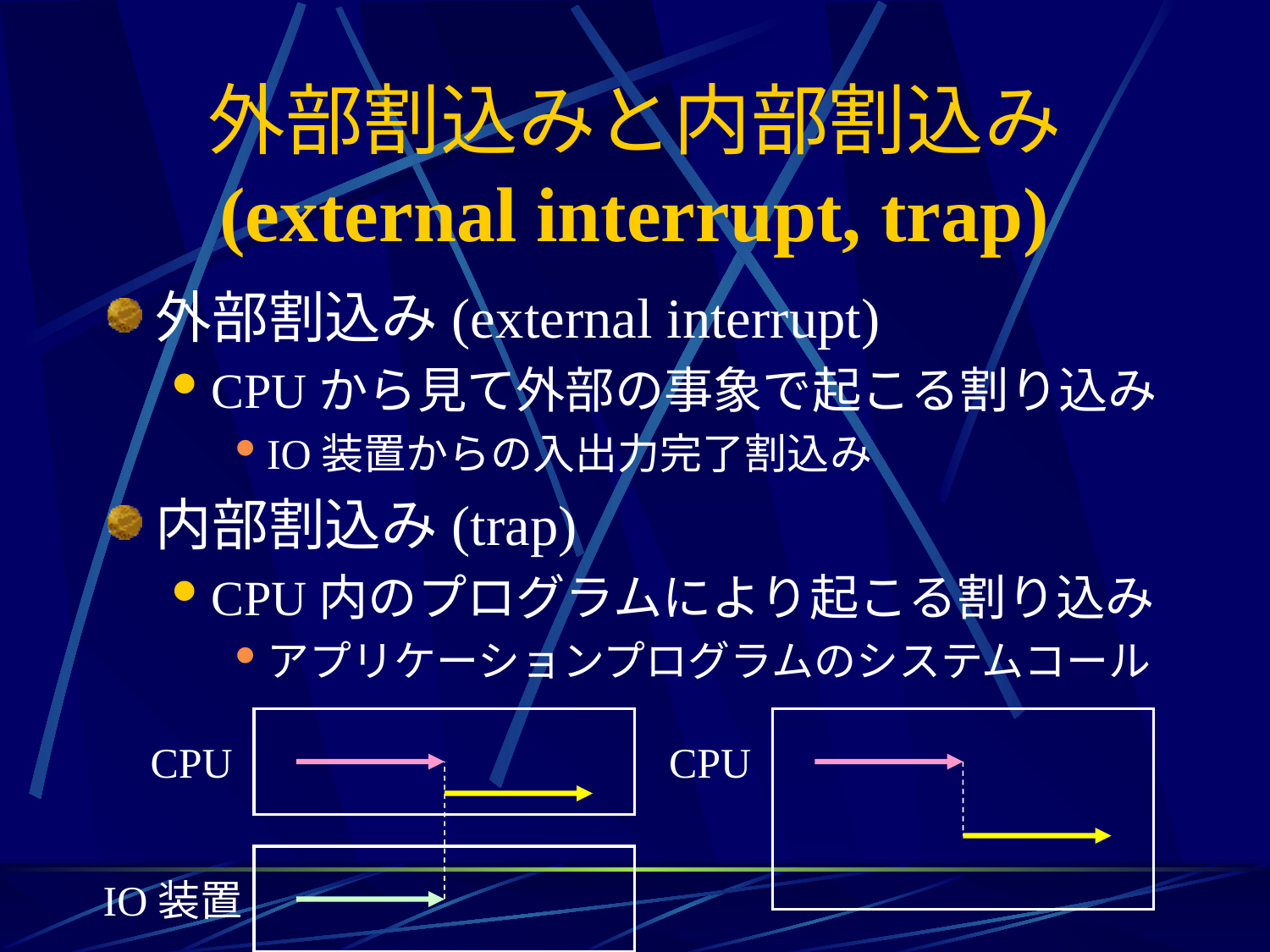

# 外部割込みと内部割込み (external interrupt, trap)
外部割込み(external interrupt)
CPUから見て外部の事象で起こる割り込み
IO装置からの入出力完了割込み
内部割込み(trap)
CPU内のプログラムにより起こる割り込み
アプリケーションプログラムのシステムコール

CPU
CPU

IO装置